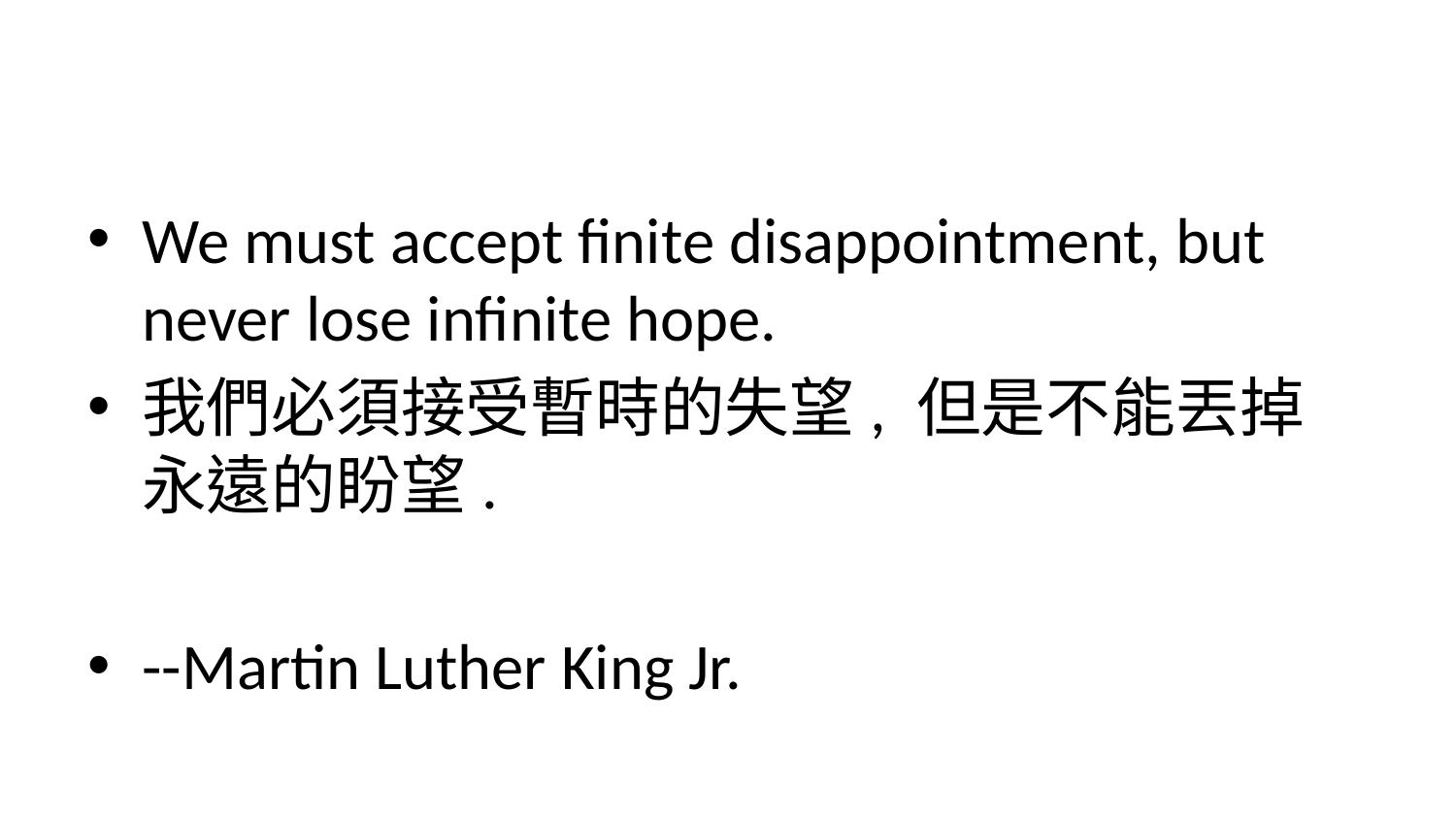

#
We must accept finite disappointment, but never lose infinite hope.
我們必須接受暫時的失望, 但是不能丟掉永遠的盼望.

--Martin Luther King Jr.